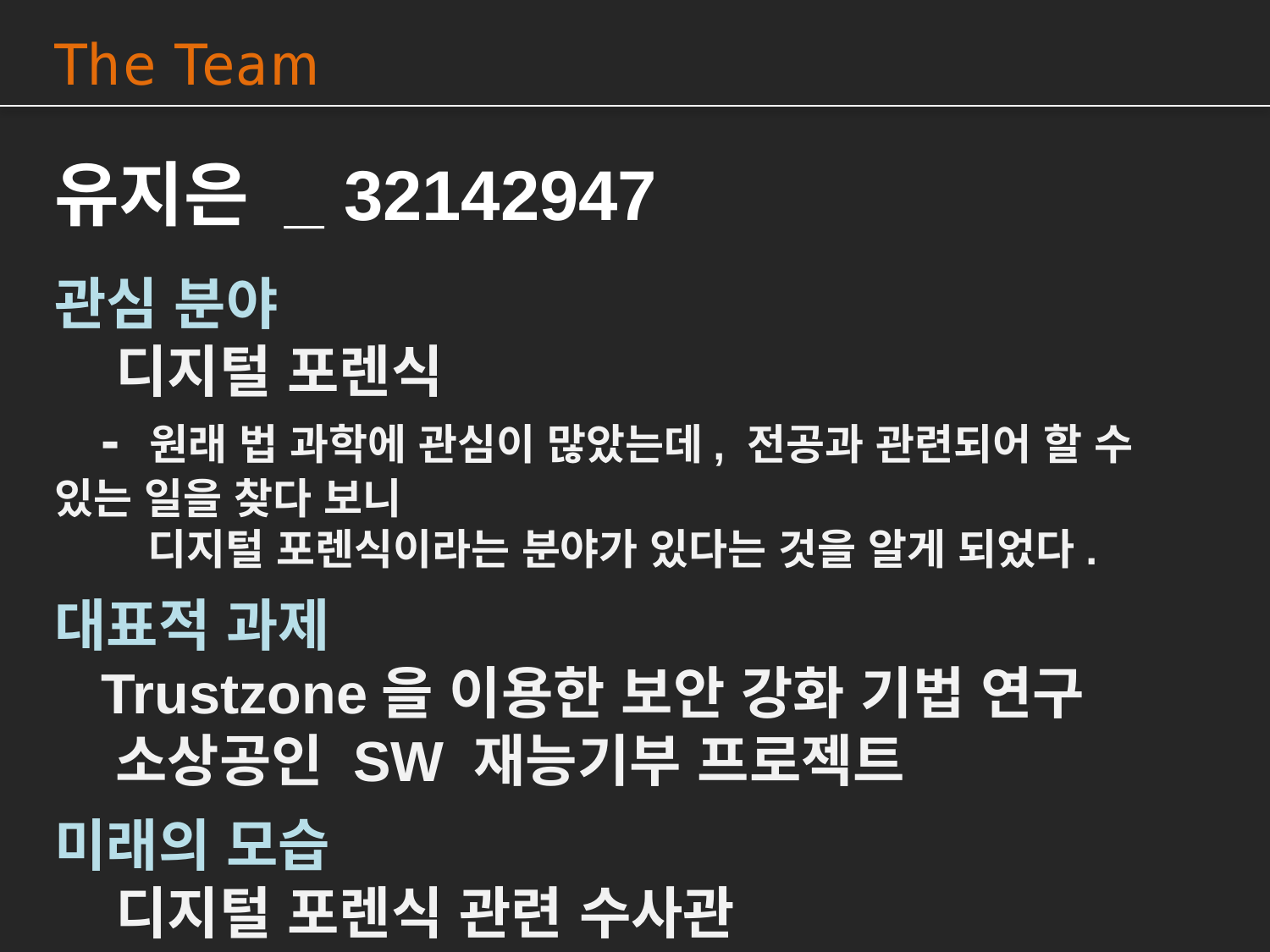

The Team
유지은 _ 32142947

관심 분야
   디지털 포렌식
   - 원래 법 과학에 관심이 많았는데, 전공과 관련되어 할 수 있는 일을 찾다 보니
       디지털 포렌식이라는 분야가 있다는 것을 알게 되었다.

대표적 과제
   Trustzone을 이용한 보안 강화 기법 연구
   소상공인 SW 재능기부 프로젝트

미래의 모습
   디지털 포렌식 관련 수사관